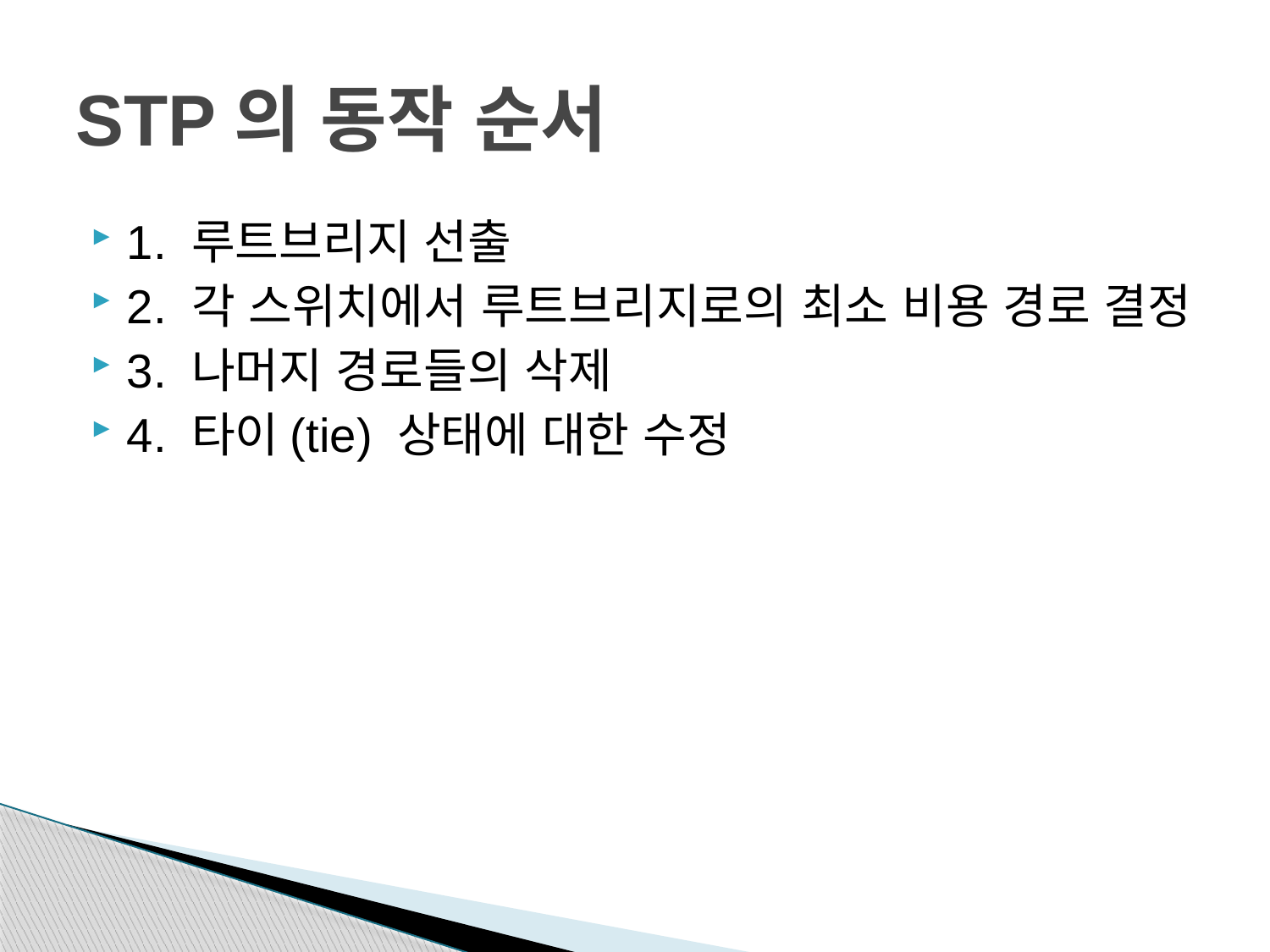

# STP의 동작 순서
1. 루트브리지 선출
2. 각 스위치에서 루트브리지로의 최소 비용 경로 결정
3. 나머지 경로들의 삭제
4. 타이(tie) 상태에 대한 수정